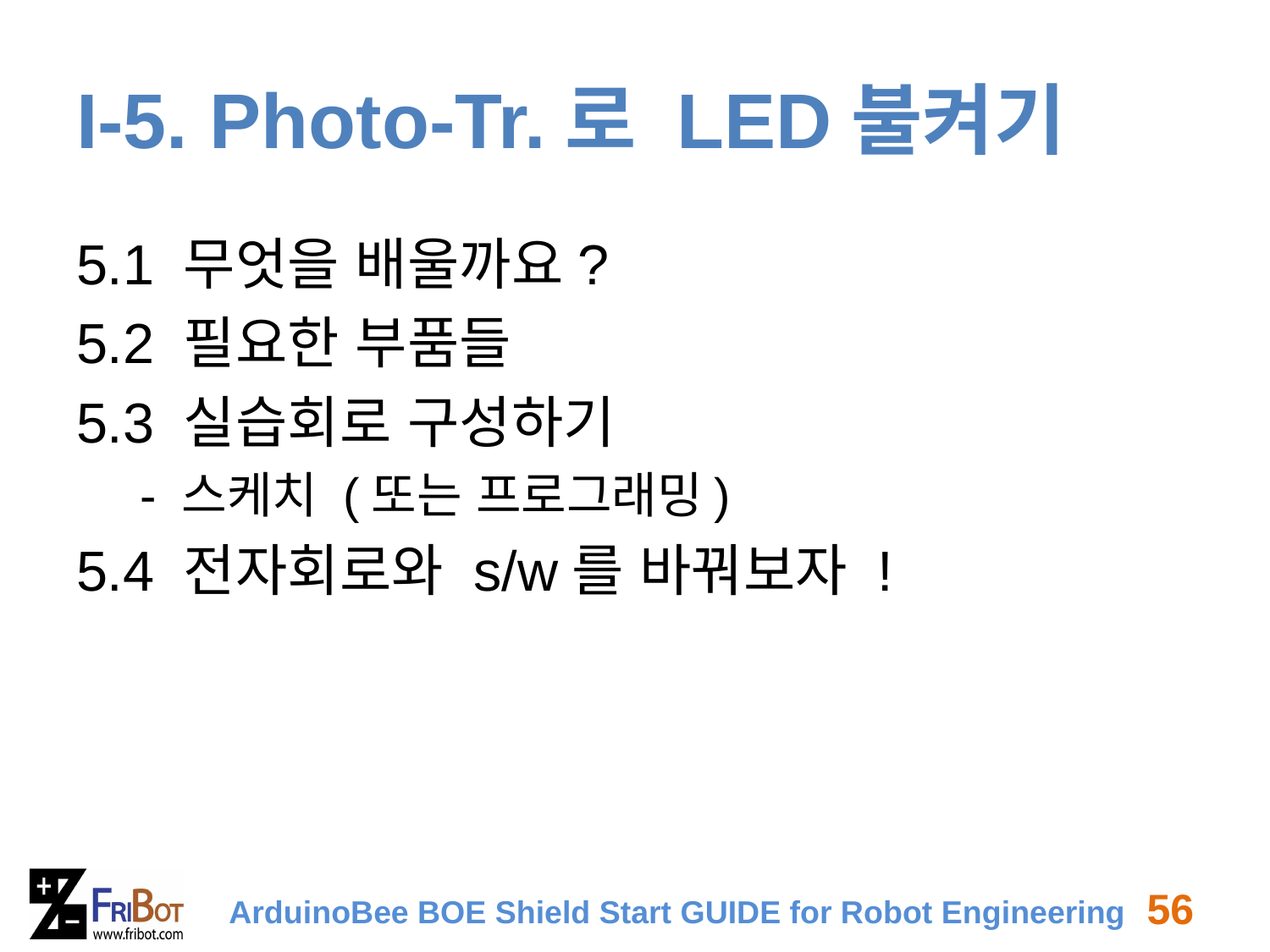

# I-5. Photo-Tr.로 LED불켜기
5.1 무엇을 배울까요?
5.2 필요한 부품들
5.3 실습회로 구성하기
- 스케치 (또는 프로그래밍)
5.4 전자회로와 s/w를 바꿔보자 !

56